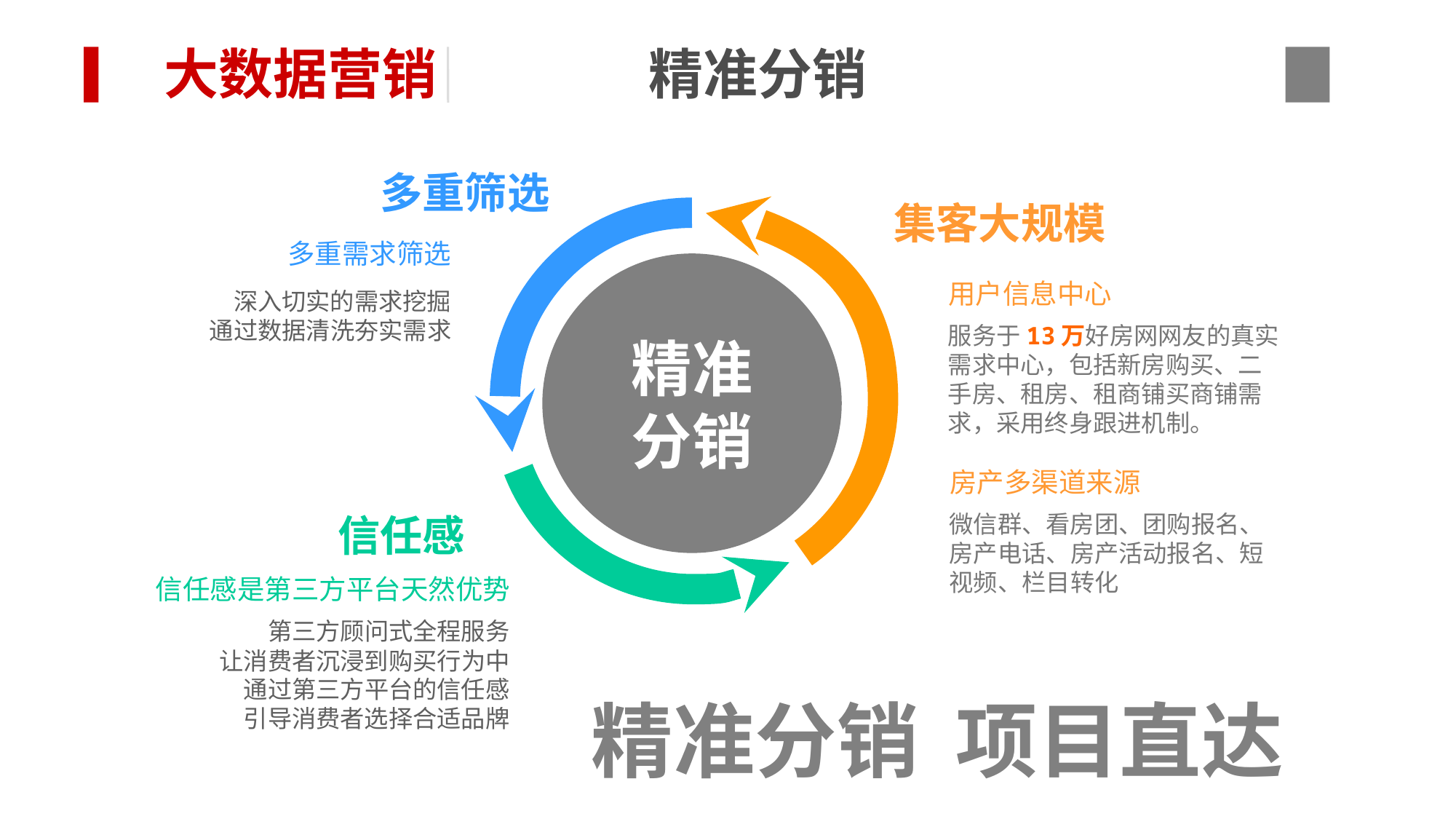

大数据营销
精准分销

多重筛选
集客大规模

多重需求筛选
精准
分销
用户信息中心
深入切实的需求挖掘
通过数据清洗夯实需求
服务于13万好房网网友的真实需求中心，包括新房购买、二手房、租房、租商铺买商铺需求，采用终身跟进机制。

房产多渠道来源
信任感
微信群、看房团、团购报名、房产电话、房产活动报名、短视频、栏目转化
信任感是第三方平台天然优势
第三方顾问式全程服务
让消费者沉浸到购买行为中
通过第三方平台的信任感
引导消费者选择合适品牌
精准分销  项目直达